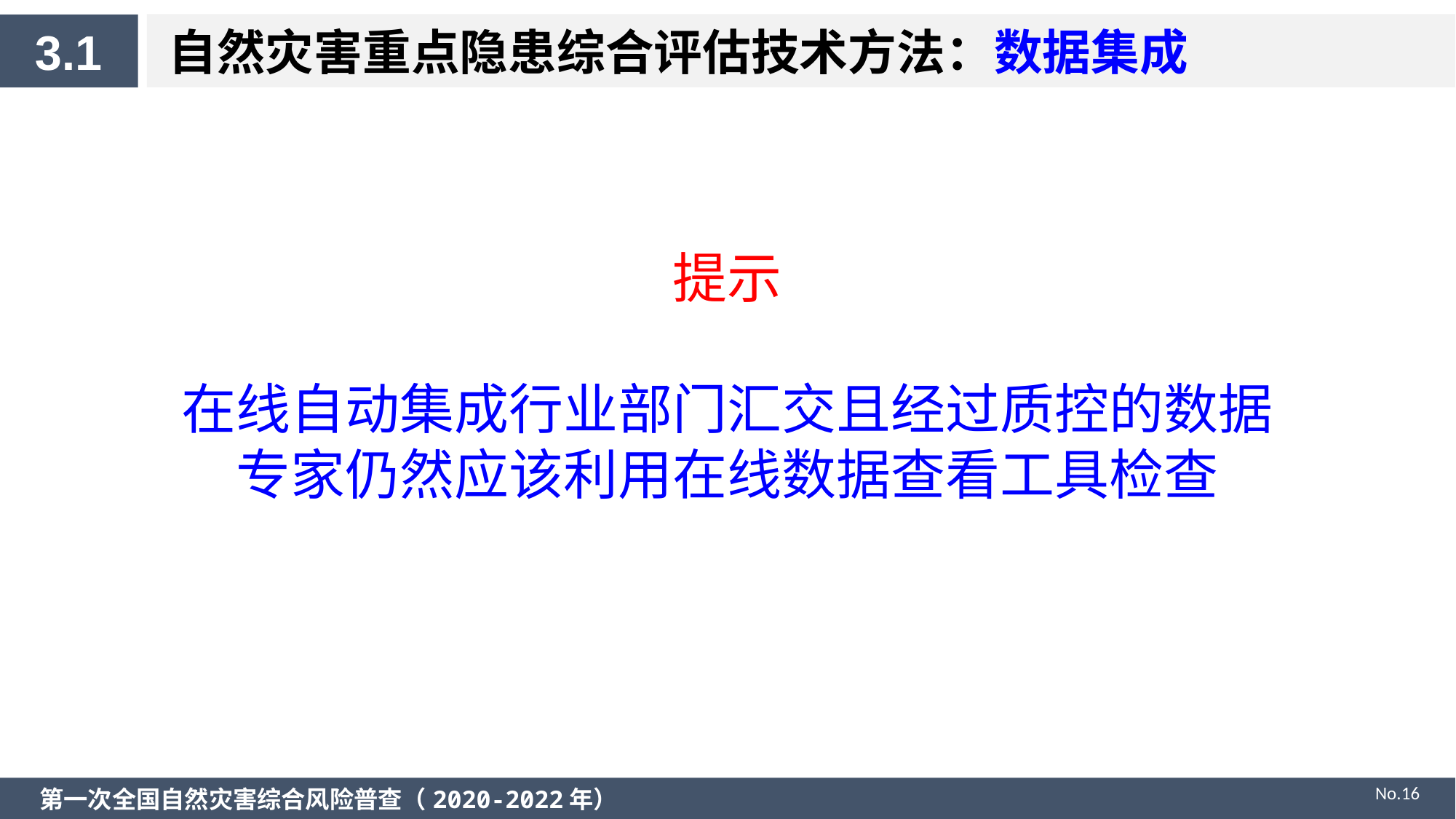

3.1
自然灾害重点隐患综合评估技术方法：数据集成
提示

在线自动集成行业部门汇交且经过质控的数据
专家仍然应该利用在线数据查看工具检查
No.16